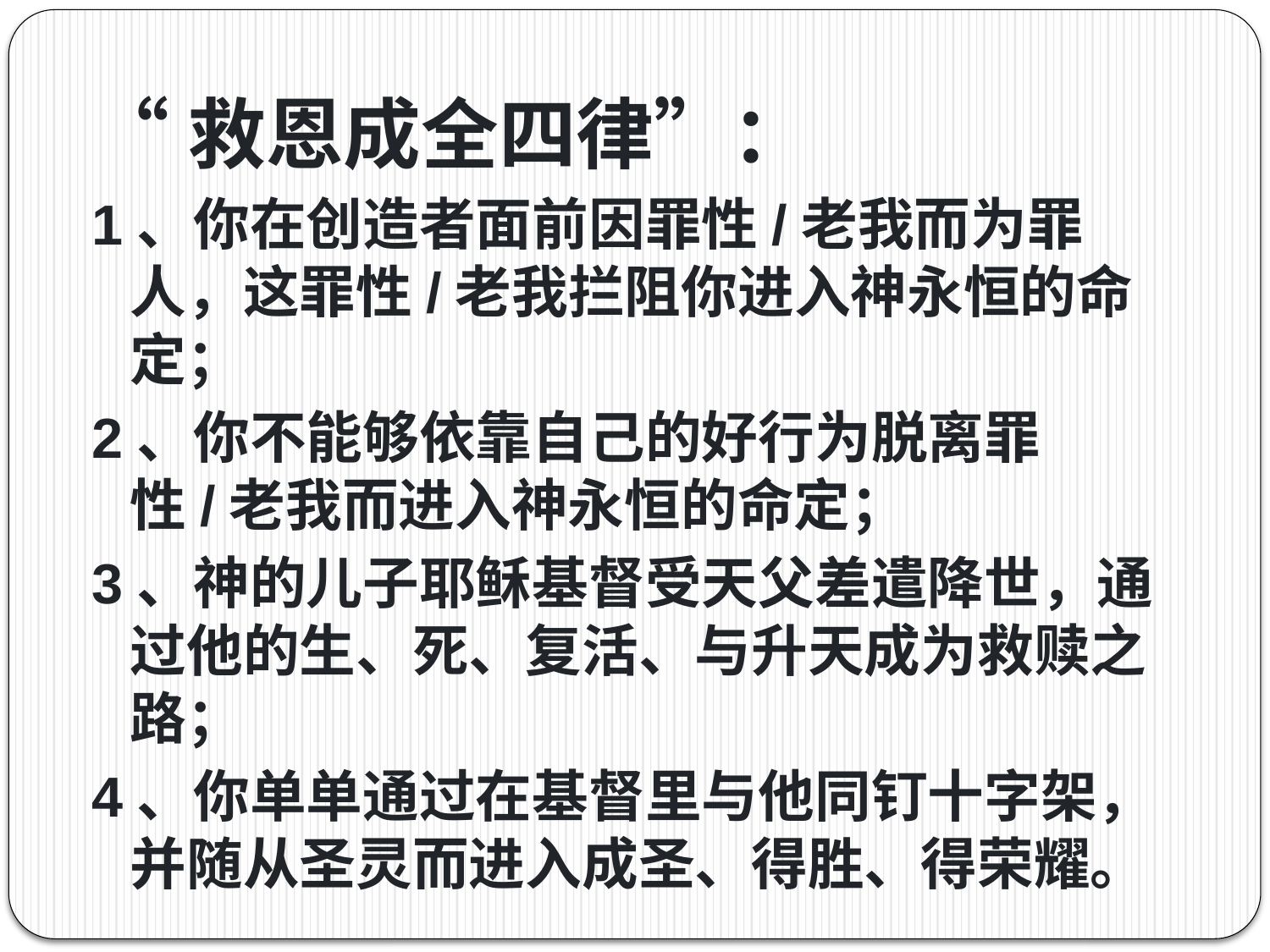

“救恩成全四律”：
1、你在创造者面前因罪性/老我而为罪人，这罪性/老我拦阻你进入神永恒的命定；
2、你不能够依靠自己的好行为脱离罪性/老我而进入神永恒的命定；
3、神的儿子耶稣基督受天父差遣降世，通过他的生、死、复活、与升天成为救赎之路；
4、你单单通过在基督里与他同钉十字架，并随从圣灵而进入成圣、得胜、得荣耀。